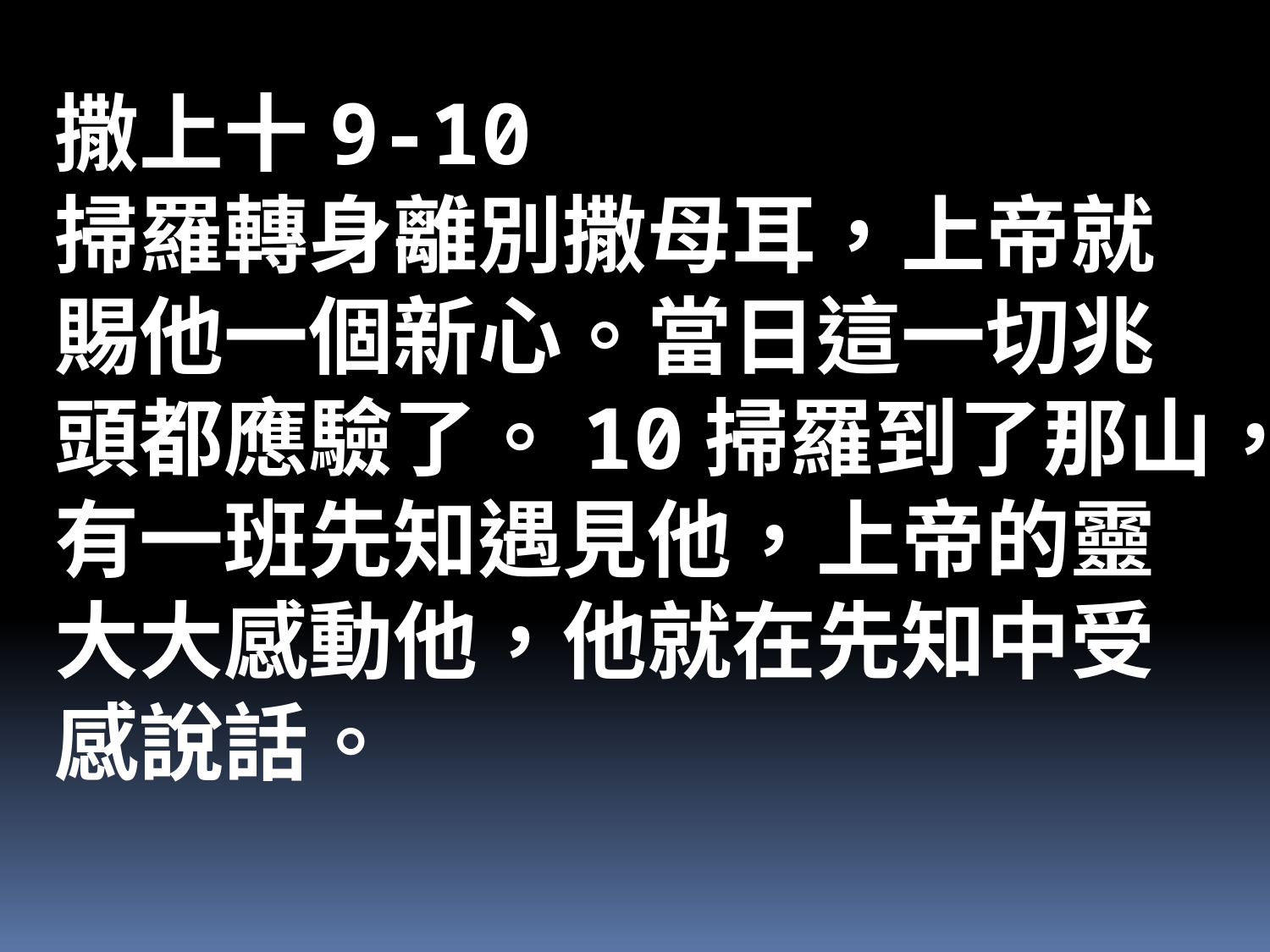

撒上十9-10
掃羅轉身離別撒母耳，上帝就賜他一個新心。當日這一切兆頭都應驗了。10掃羅到了那山，有一班先知遇見他，上帝的靈大大感動他，他就在先知中受感說話。